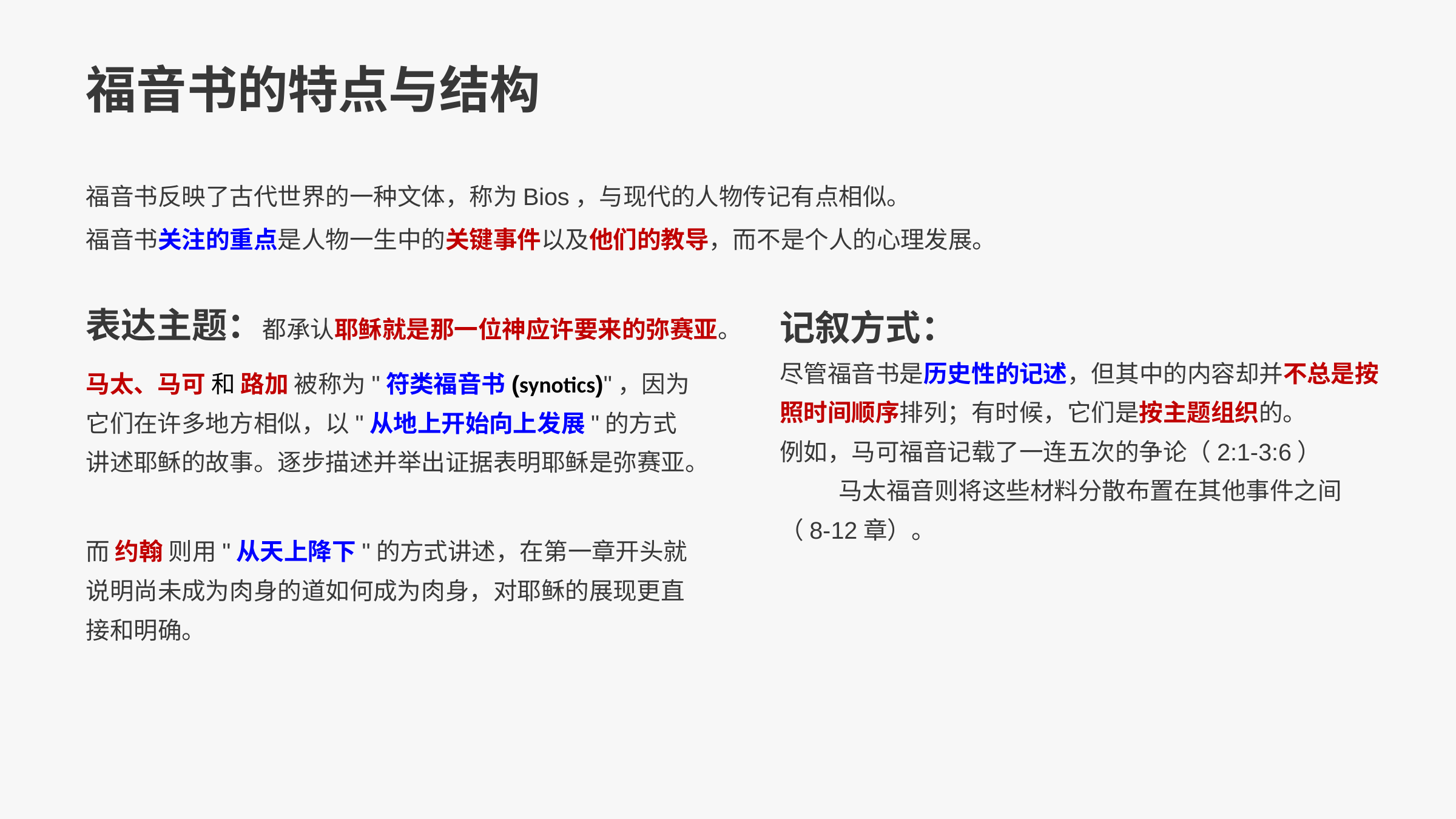

福音书的特点与结构
福音书反映了古代世界的一种文体，称为Bios，与现代的人物传记有点相似。
福音书关注的重点是人物一生中的关键事件以及他们的教导，而不是个人的心理发展。
记叙方式：
尽管福音书是历史性的记述，但其中的内容却并不总是按照时间顺序排列；有时候，它们是按主题组织的。
例如，马可福音记载了一连五次的争论（2:1-3:6）
          马太福音则将这些材料分散布置在其他事件之间（8-12章）。
表达主题：都承认耶稣就是那一位神应许要来的弥赛亚。
马太、马可 和 路加 被称为"符类福音书(synotics)"，因为它们在许多地方相似，以"从地上开始向上发展"的方式讲述耶稣的故事。逐步描述并举出证据表明耶稣是弥赛亚。
而 约翰 则用"从天上降下"的方式讲述，在第一章开头就说明尚未成为肉身的道如何成为肉身，对耶稣的展现更直接和明确。